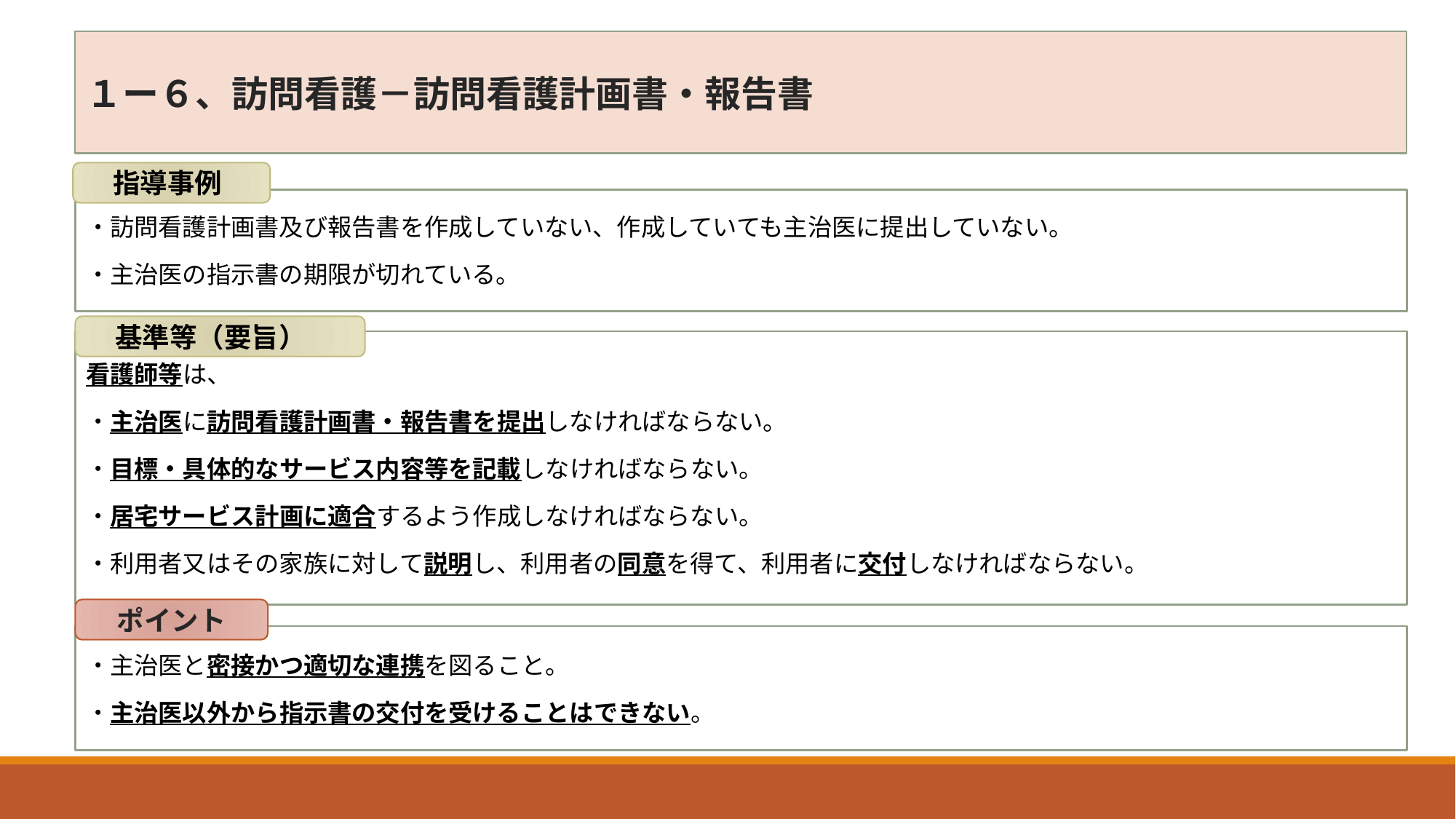

１ー６、訪問看護－訪問看護計画書・報告書
　指導事例
・訪問看護計画書及び報告書を作成していない、作成していても主治医に提出していない。
・主治医の指示書の期限が切れている。
　基準等（要旨）
看護師等は、
・主治医に訪問看護計画書・報告書を提出しなければならない。
・目標・具体的なサービス内容等を記載しなければならない。
・居宅サービス計画に適合するよう作成しなければならない。
・利用者又はその家族に対して説明し、利用者の同意を得て、利用者に交付しなければならない。
ポイント
・主治医と密接かつ適切な連携を図ること。
・主治医以外から指示書の交付を受けることはできない。